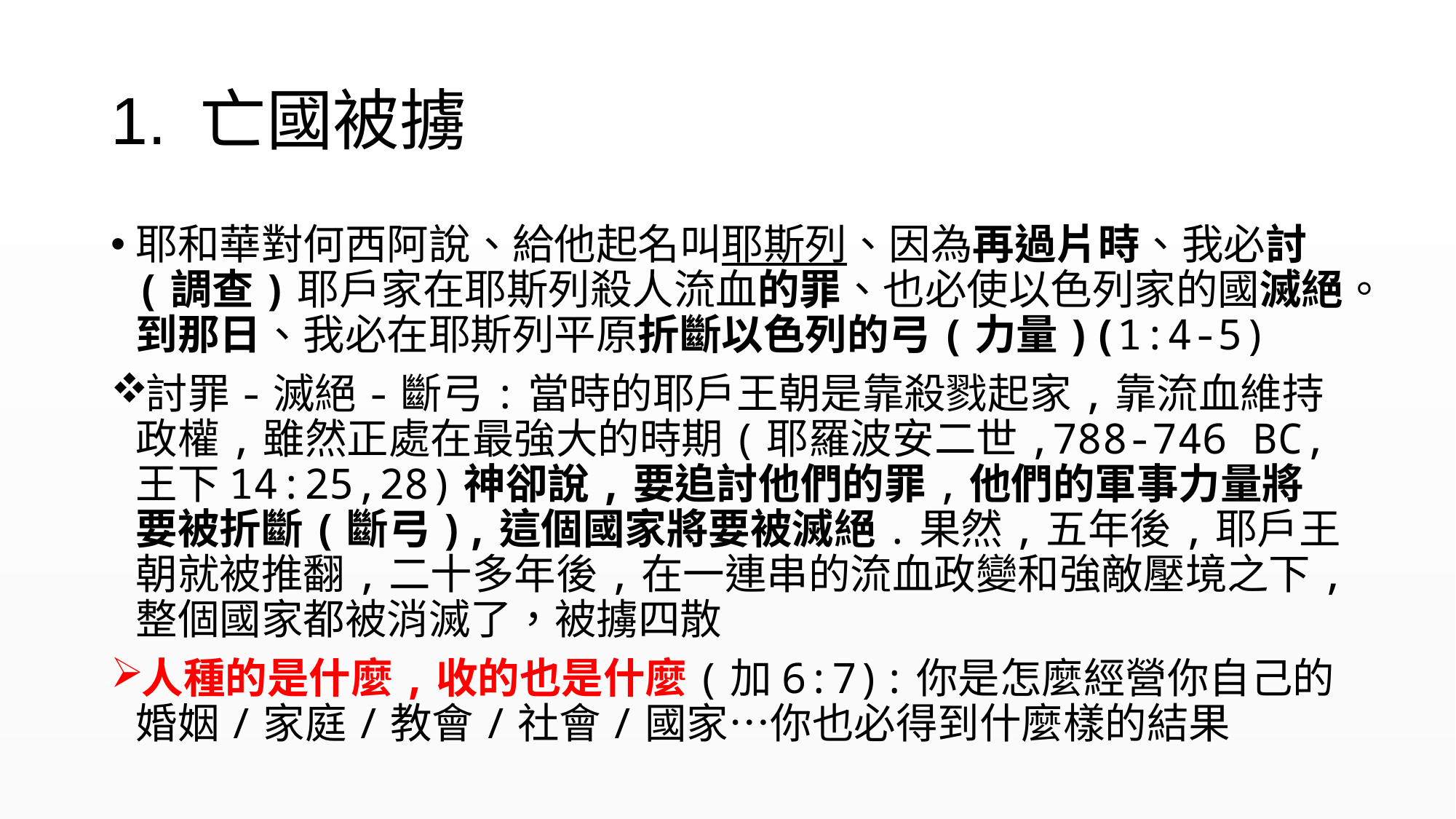

# 亡國被擄
耶和華對何西阿說、給他起名叫耶斯列、因為再過片時、我必討(調查)耶戶家在耶斯列殺人流血的罪、也必使以色列家的國滅絕。到那日、我必在耶斯列平原折斷以色列的弓(力量)(1:4-5)
討罪-滅絕-斷弓:當時的耶戶王朝是靠殺戮起家,靠流血維持政權,雖然正處在最強大的時期(耶羅波安二世,788-746 BC,王下14:25,28)神卻說,要追討他們的罪,他們的軍事力量將要被折斷(斷弓),這個國家將要被滅絕.果然,五年後,耶戶王朝就被推翻,二十多年後,在一連串的流血政變和強敵壓境之下,整個國家都被消滅了，被擄四散
人種的是什麼,收的也是什麼(加6:7):你是怎麼經營你自己的婚姻/家庭/教會/社會/國家…你也必得到什麼樣的結果